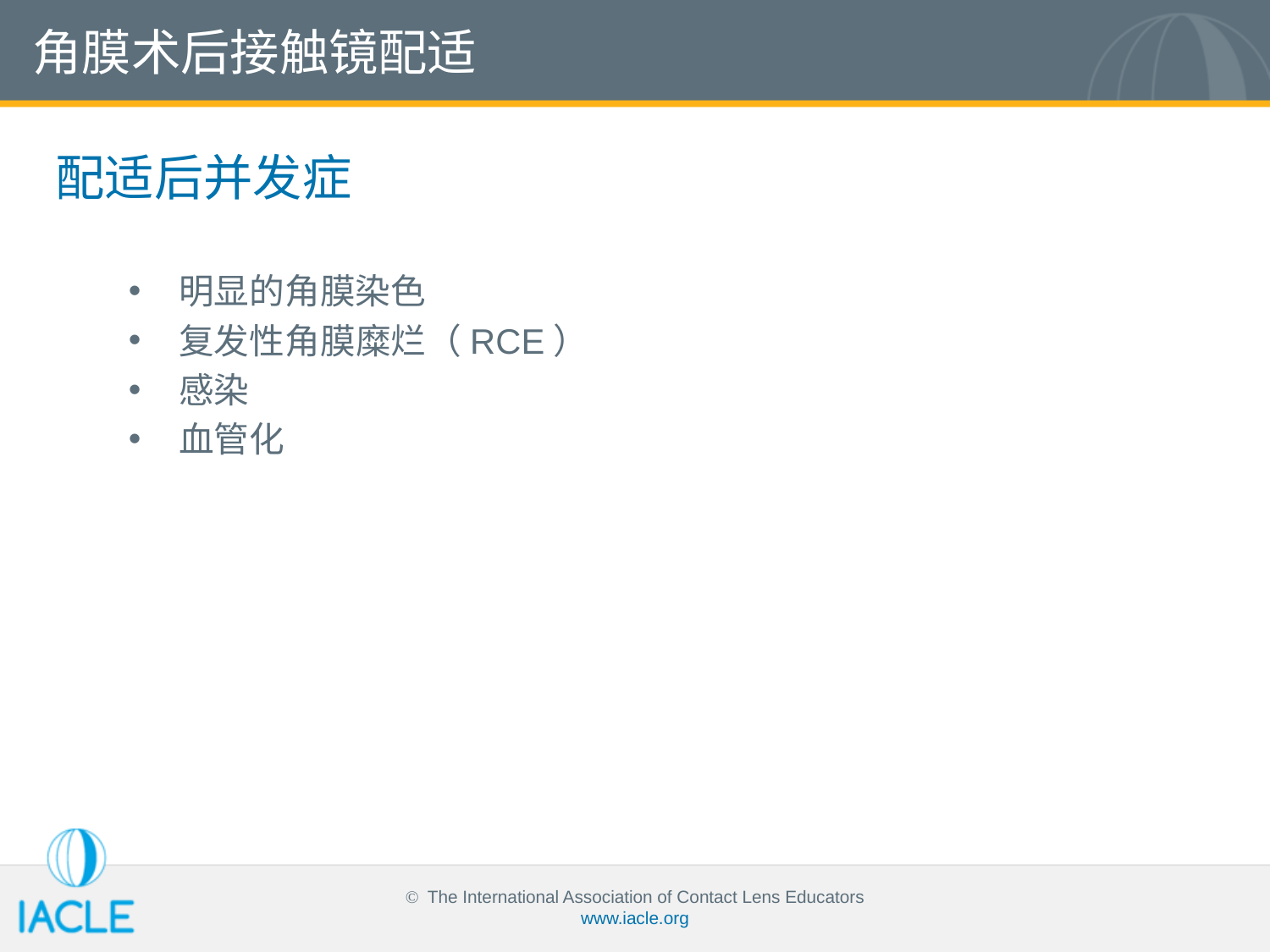

角膜术后接触镜配适
配适后并发症
明显的角膜染色
复发性角膜糜烂（RCE）
感染
血管化